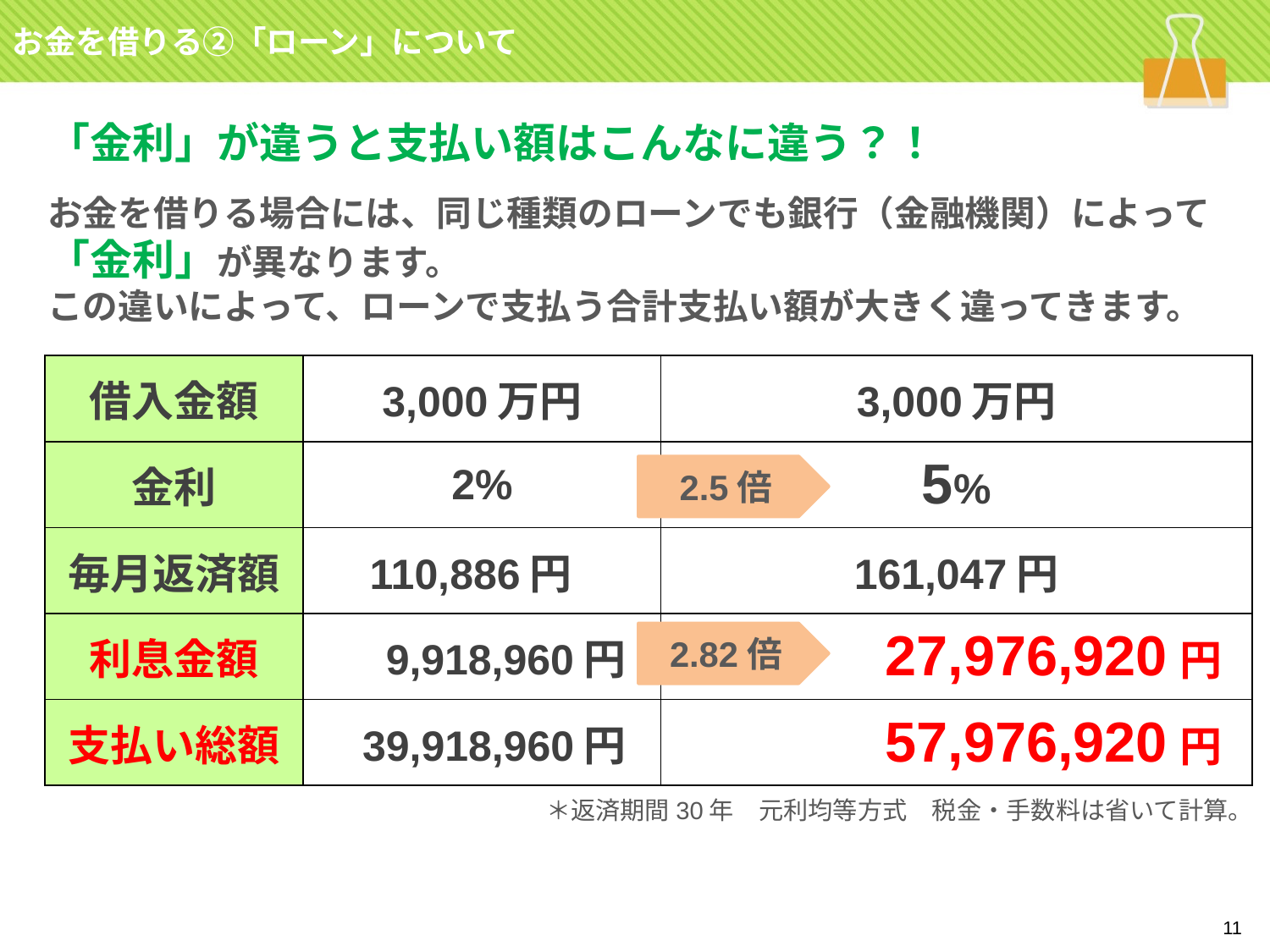

お金を借りる②「ローン」について
「金利」が違うと支払い額はこんなに違う？！
お金を借りる場合には、同じ種類のローンでも銀行（金融機関）によって
「金利」が異なります。
この違いによって、ローンで支払う合計支払い額が大きく違ってきます。
| 借入金額 | 3,000万円 | 3,000万円 |
| --- | --- | --- |
| 金利 | 2% | 5% |
| 毎月返済額 | 110,886円 | 161,047円 |
| 利息金額 | 9,918,960円 | 27,976,920円 |
| 支払い総額 | 39,918,960円 | 57,976,920円 |
2.5倍
2.82倍
＊返済期間30年　元利均等方式　税金・手数料は省いて計算。
11